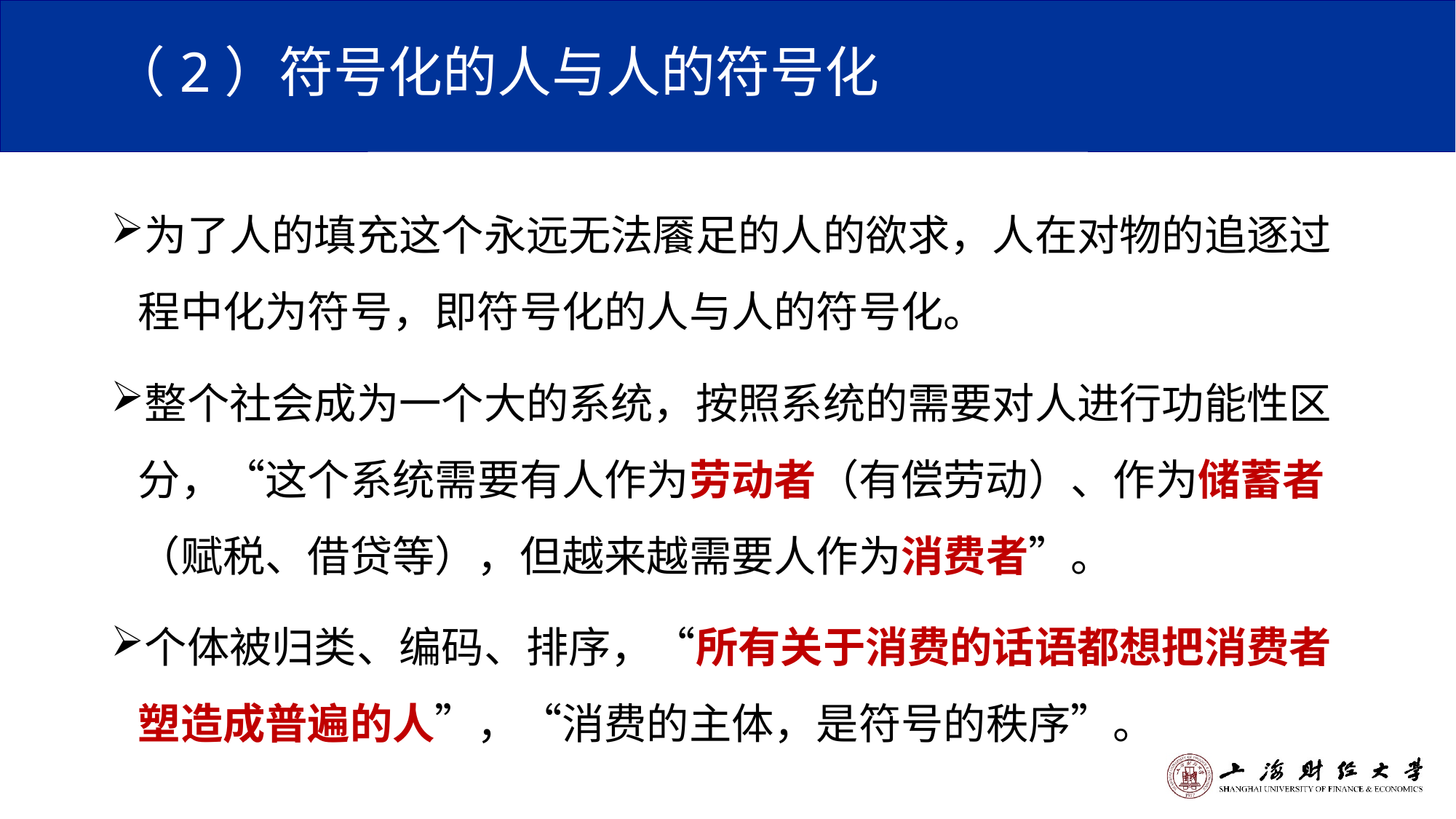

# （2）符号化的人与人的符号化
为了人的填充这个永远无法餍足的人的欲求，人在对物的追逐过程中化为符号，即符号化的人与人的符号化。
整个社会成为一个大的系统，按照系统的需要对人进行功能性区分，“这个系统需要有人作为劳动者（有偿劳动）、作为储蓄者（赋税、借贷等），但越来越需要人作为消费者”。
个体被归类、编码、排序，“所有关于消费的话语都想把消费者塑造成普遍的人”，“消费的主体，是符号的秩序”。